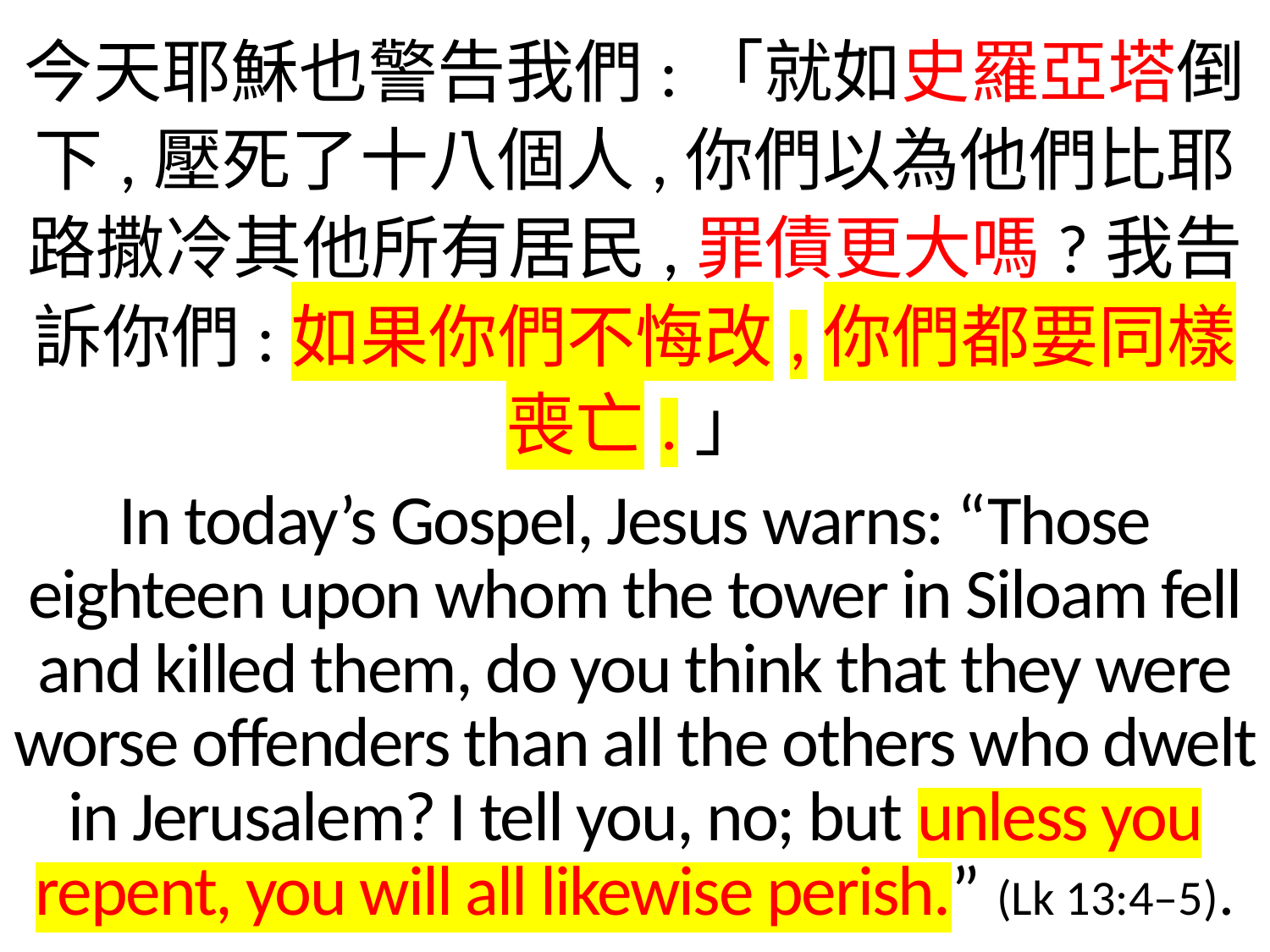

今天耶穌也警告我們:「就如史羅亞塔倒下,壓死了十八個人,你們以為他們比耶路撒冷其他所有居民,罪債更大嗎?我告訴你們:如果你們不悔改,你們都要同樣喪亡.」
In today’s Gospel, Jesus warns: “Those eighteen upon whom the tower in Siloam fell and killed them, do you think that they were worse offenders than all the others who dwelt in Jerusalem? I tell you, no; but unless you repent, you will all likewise perish.” (Lk 13:4–5).